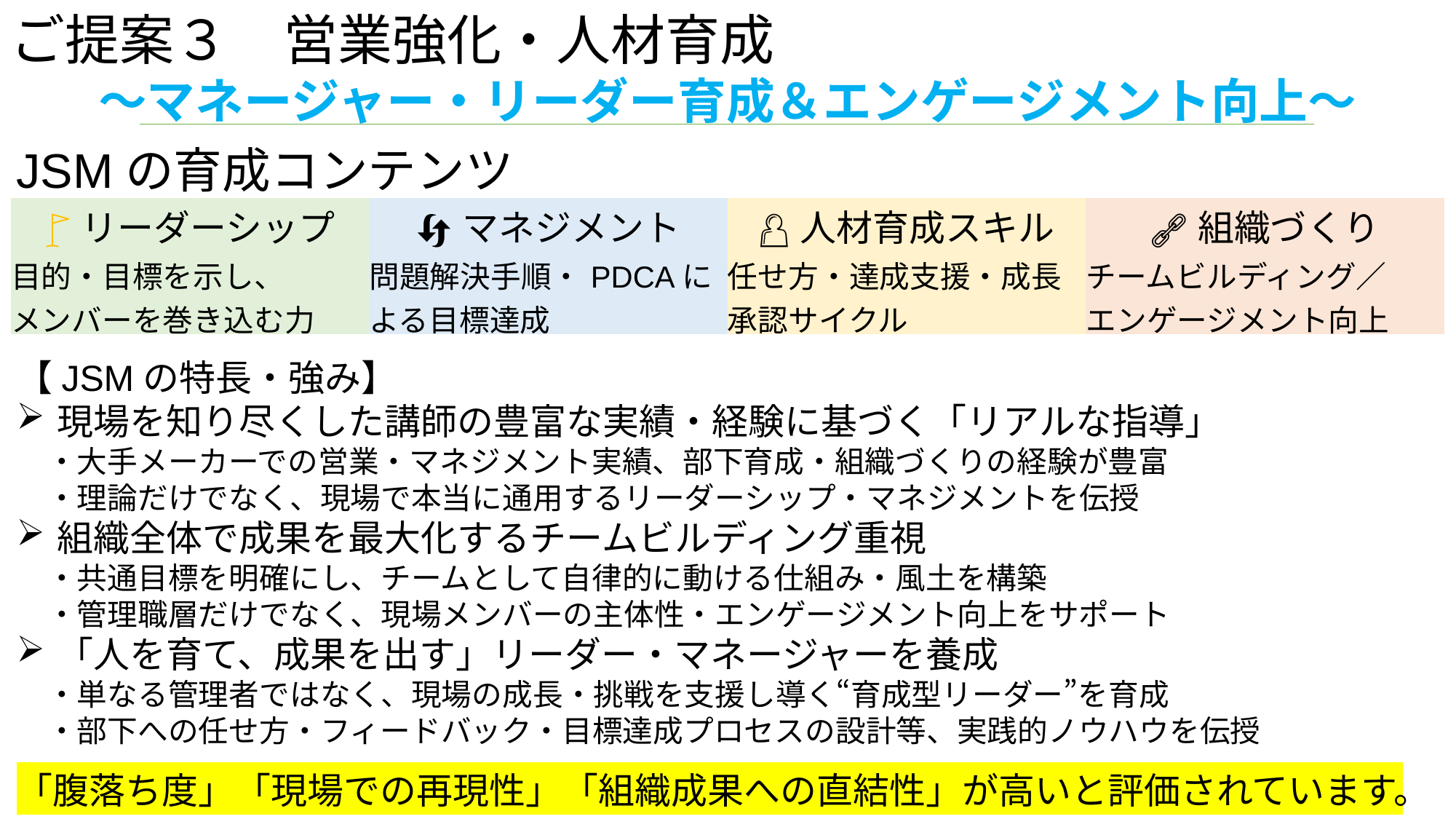

ご提案３　営業強化・人材育成
～マネージャー・リーダー育成＆エンゲージメント向上～
JSMの育成コンテンツ
| 🚩リーダーシップ | 🔄マネジメント | 👤人材育成スキル | 🔗組織づくり |
| --- | --- | --- | --- |
| 目的・目標を示し、 メンバーを巻き込む力 | 問題解決手順・PDCAによる目標達成 | 任せ方・達成支援・成長承認サイクル | チームビルディング／ エンゲージメント向上 |
【JSMの特長・強み】
現場を知り尽くした講師の豊富な実績・経験に基づく「リアルな指導」
　・大手メーカーでの営業・マネジメント実績、部下育成・組織づくりの経験が豊富
　・理論だけでなく、現場で本当に通用するリーダーシップ・マネジメントを伝授
組織全体で成果を最大化するチームビルディング重視
　・共通目標を明確にし、チームとして自律的に動ける仕組み・風土を構築
　・管理職層だけでなく、現場メンバーの主体性・エンゲージメント向上をサポート
「人を育て、成果を出す」リーダー・マネージャーを養成
　・単なる管理者ではなく、現場の成長・挑戦を支援し導く“育成型リーダー”を育成
　・部下への任せ方・フィードバック・目標達成プロセスの設計等、実践的ノウハウを伝授

「腹落ち度」「現場での再現性」「組織成果への直結性」が高いと評価されています。